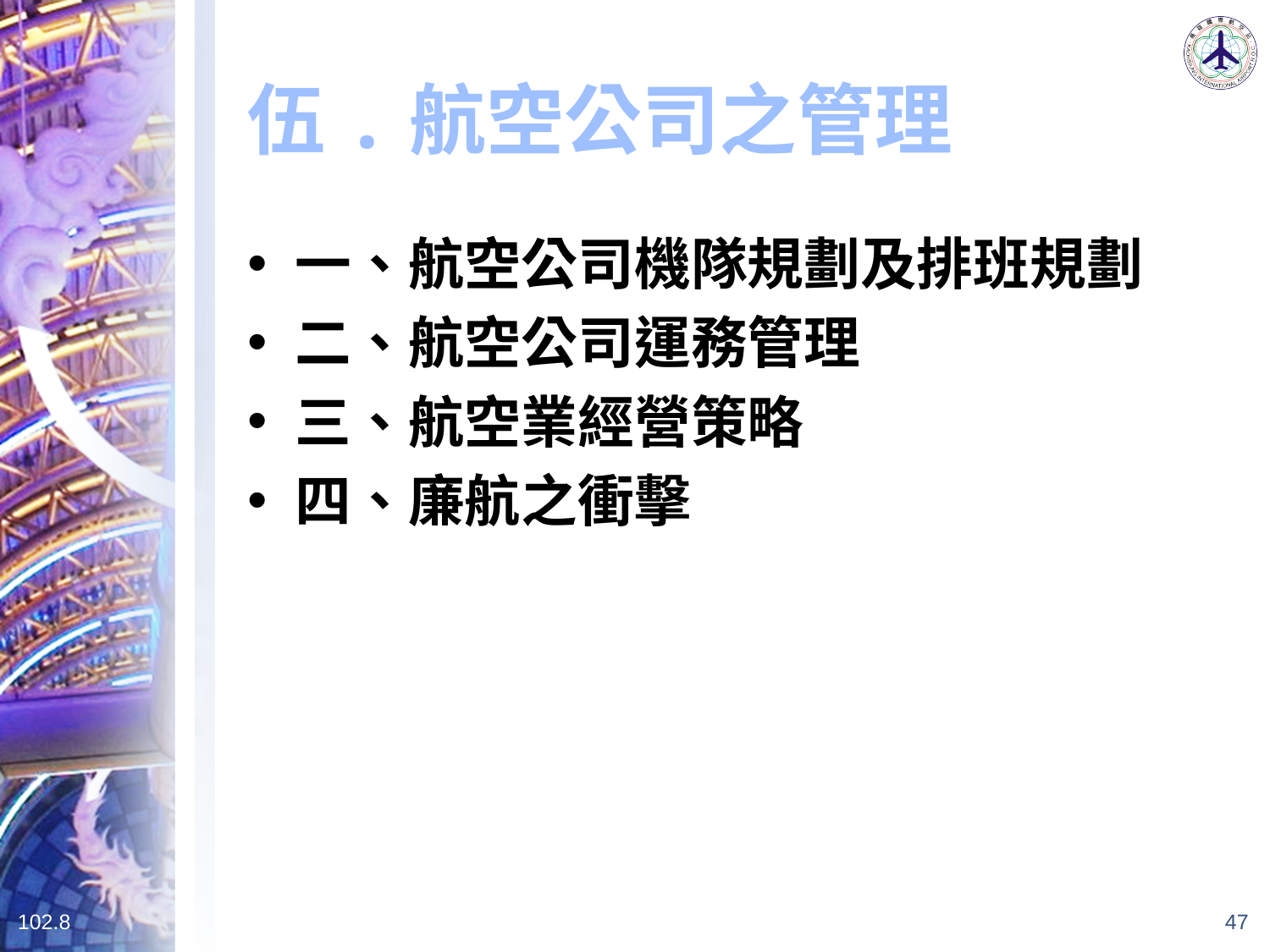

# 伍.航空公司之管理
一、航空公司機隊規劃及排班規劃
二、航空公司運務管理
三、航空業經營策略
四、廉航之衝擊

102.8
47